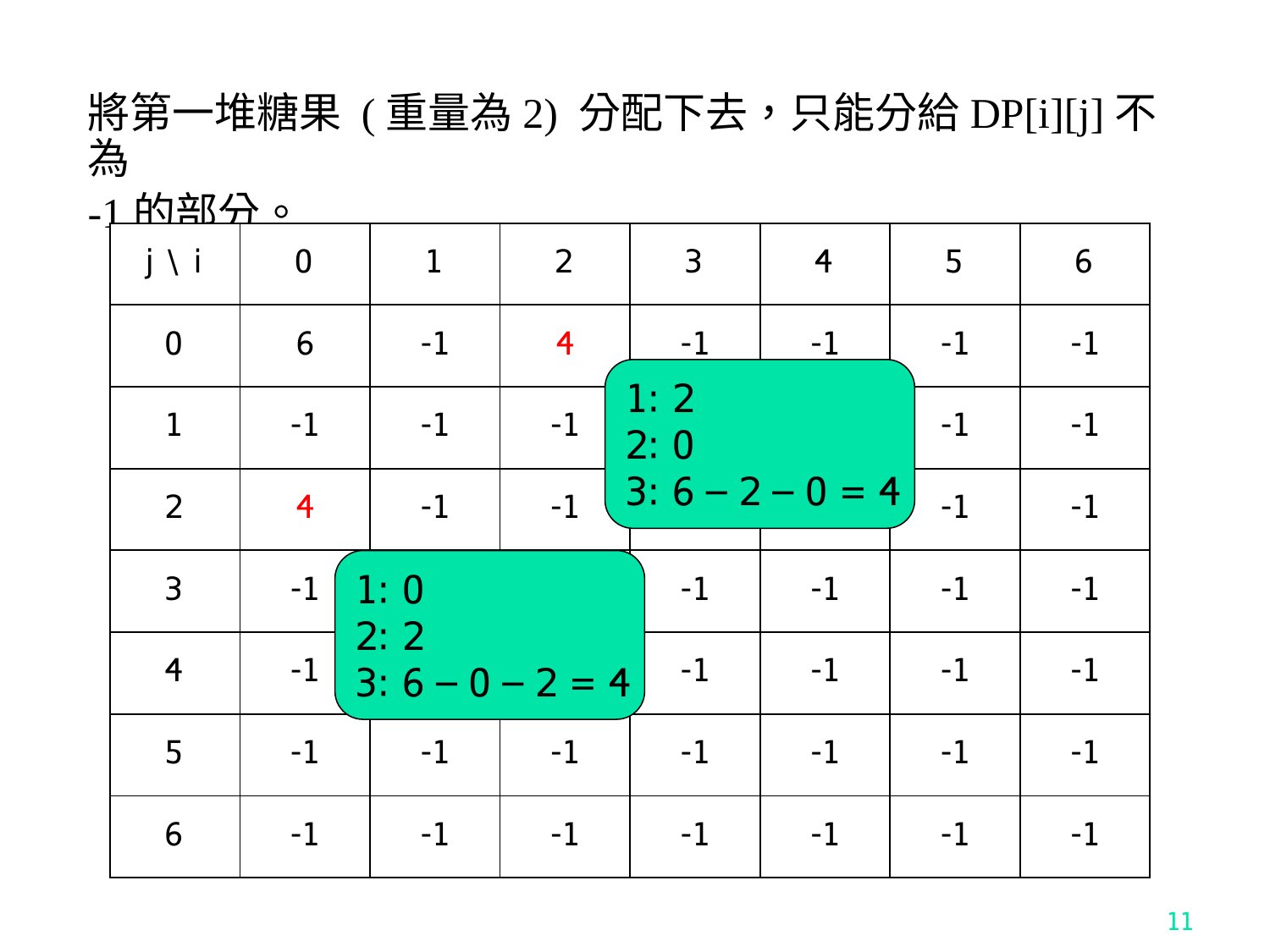

將第一堆糖果 (重量為2) 分配下去，只能分給DP[i][j]不為
-1的部分。
| j \ i | 0 | 1 | 2 | 3 | 4 | 5 | 6 |
| --- | --- | --- | --- | --- | --- | --- | --- |
| 0 | 6 | -1 | 4 | -1 | -1 | -1 | -1 |
| 1 | -1 | -1 | -1 | -1 | -1 | -1 | -1 |
| 2 | 4 | -1 | -1 | -1 | -1 | -1 | -1 |
| 3 | -1 | -1 | -1 | -1 | -1 | -1 | -1 |
| 4 | -1 | -1 | -1 | -1 | -1 | -1 | -1 |
| 5 | -1 | -1 | -1 | -1 | -1 | -1 | -1 |
| 6 | -1 | -1 | -1 | -1 | -1 | -1 | -1 |
1: 2
2: 0
3: 6 – 2 – 0 = 4
1: 0
2: 2
3: 6 – 0 – 2 = 4
11